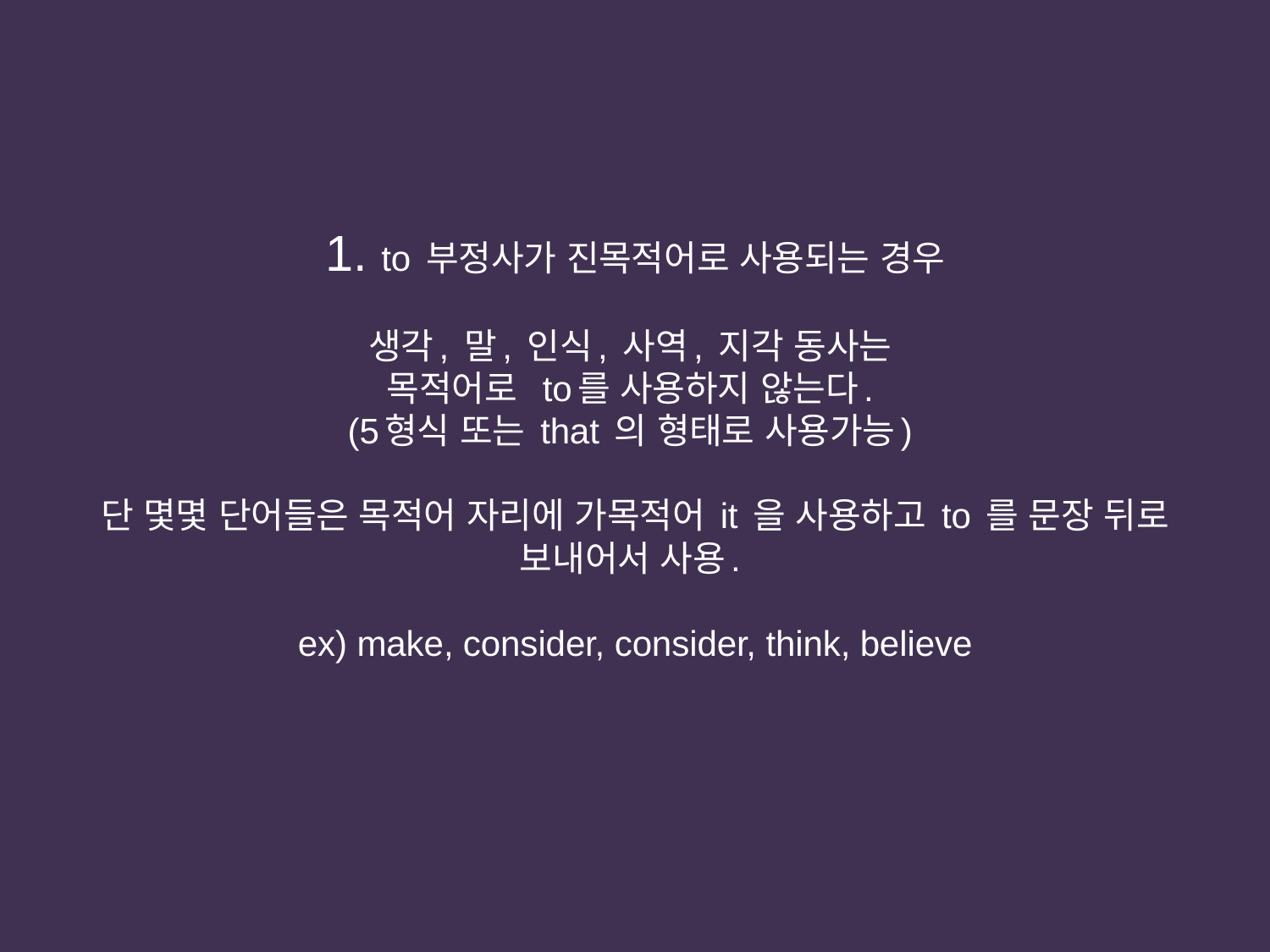

# 1. to 부정사가 진목적어로 사용되는 경우 생각, 말, 인식, 사역, 지각 동사는 목적어로  to를 사용하지 않는다. (5형식 또는 that 의 형태로 사용가능) 단 몇몇 단어들은 목적어 자리에 가목적어 it 을 사용하고 to 를 문장 뒤로 보내어서 사용. ex) make, consider, consider, think, believe